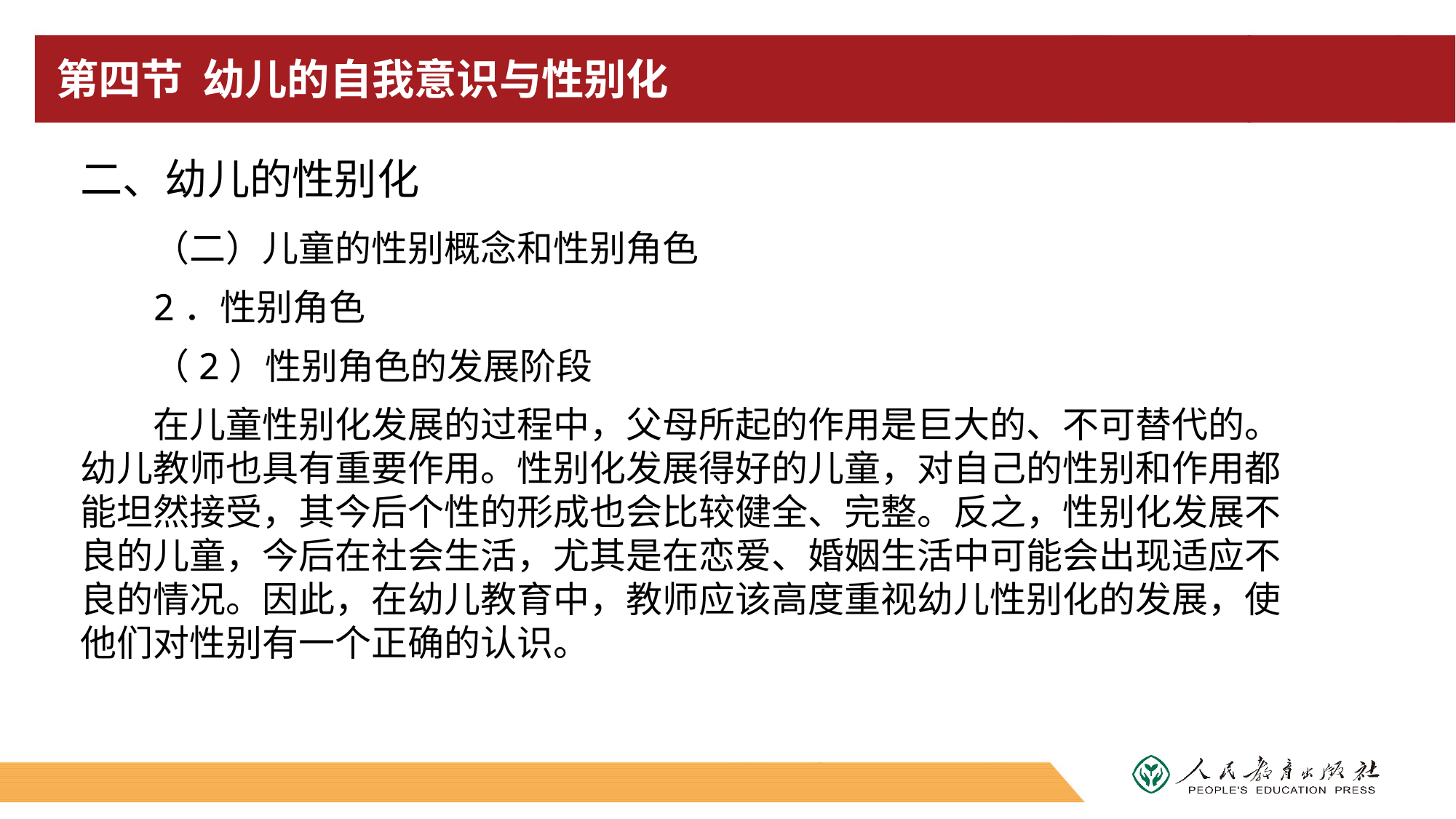

# 第四节  幼儿的自我意识与性别化
二、幼儿的性别化
（二）儿童的性别概念和性别角色
2．性别角色
（2）性别角色的发展阶段
在儿童性别化发展的过程中，父母所起的作用是巨大的、不可替代的。幼儿教师也具有重要作用。性别化发展得好的儿童，对自己的性别和作用都能坦然接受，其今后个性的形成也会比较健全、完整。反之，性别化发展不良的儿童，今后在社会生活，尤其是在恋爱、婚姻生活中可能会出现适应不良的情况。因此，在幼儿教育中，教师应该高度重视幼儿性别化的发展，使他们对性别有一个正确的认识。